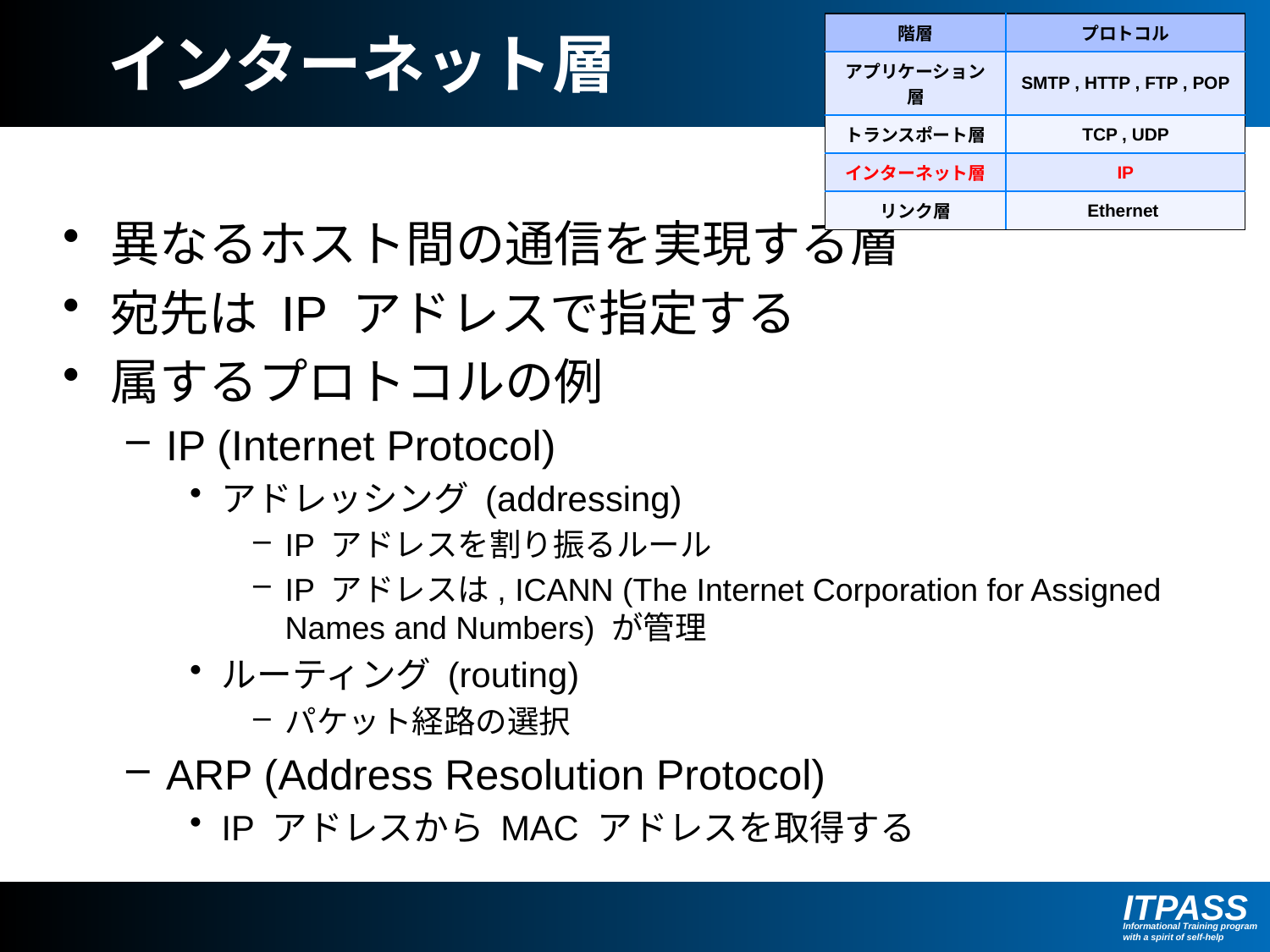

# インターネット層
| 階層 | プロトコル |
| --- | --- |
| アプリケーション層 | SMTP , HTTP , FTP , POP |
| トランスポート層 | TCP , UDP |
| インターネット層 | IP |
| リンク層 | Ethernet |
異なるホスト間の通信を実現する層
宛先は IP アドレスで指定する
属するプロトコルの例
IP (Internet Protocol)
アドレッシング (addressing)
IP アドレスを割り振るルール
IP アドレスは, ICANN (The Internet Corporation for Assigned Names and Numbers) が管理
ルーティング (routing)
パケット経路の選択
ARP (Address Resolution Protocol)
IP アドレスから MAC アドレスを取得する